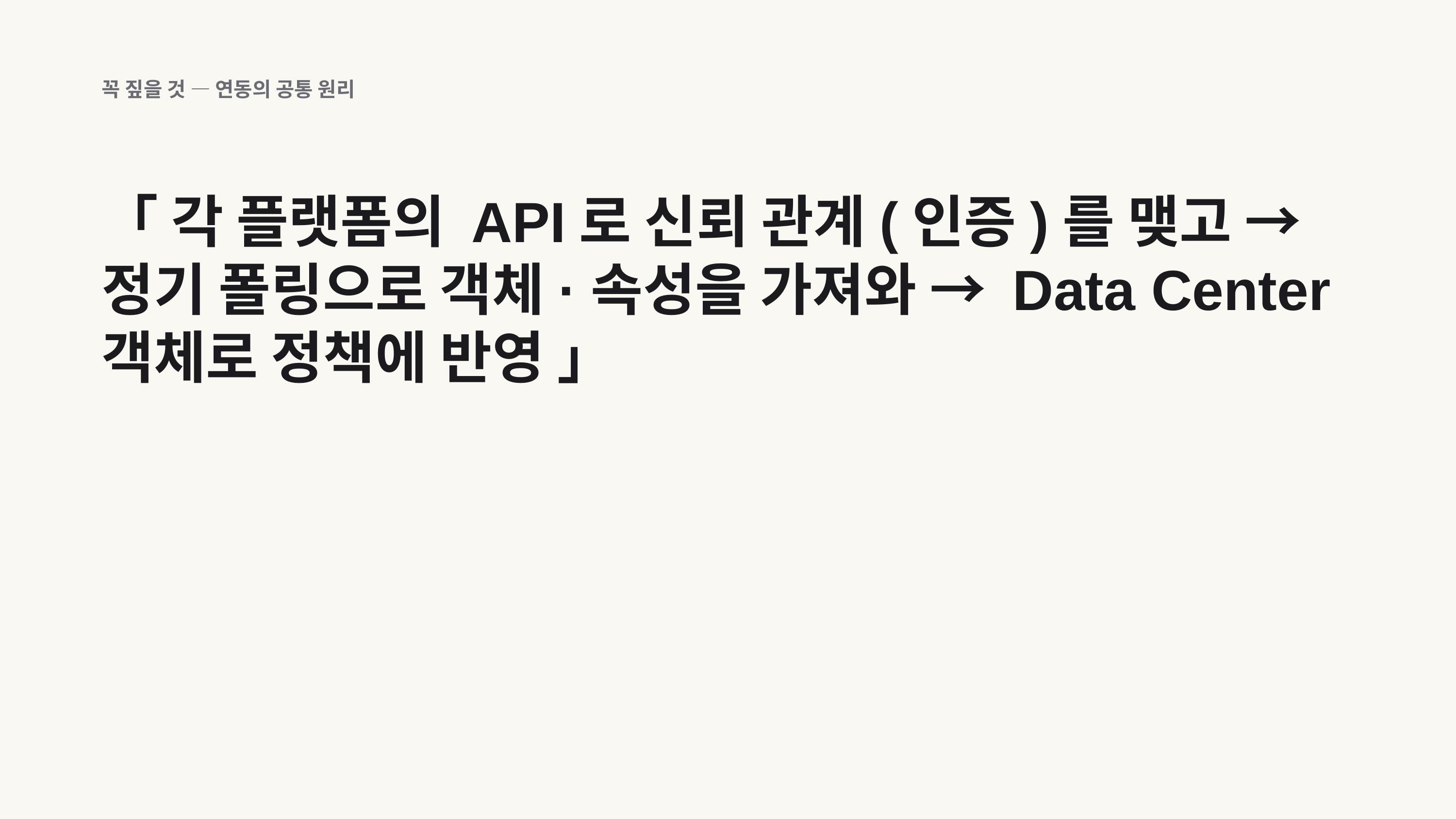

꼭 짚을 것 — 연동의 공통 원리
「 각 플랫폼의 API로 신뢰 관계(인증)를 맺고 → 정기 폴링으로 객체·속성을 가져와 → Data Center 객체로 정책에 반영 」